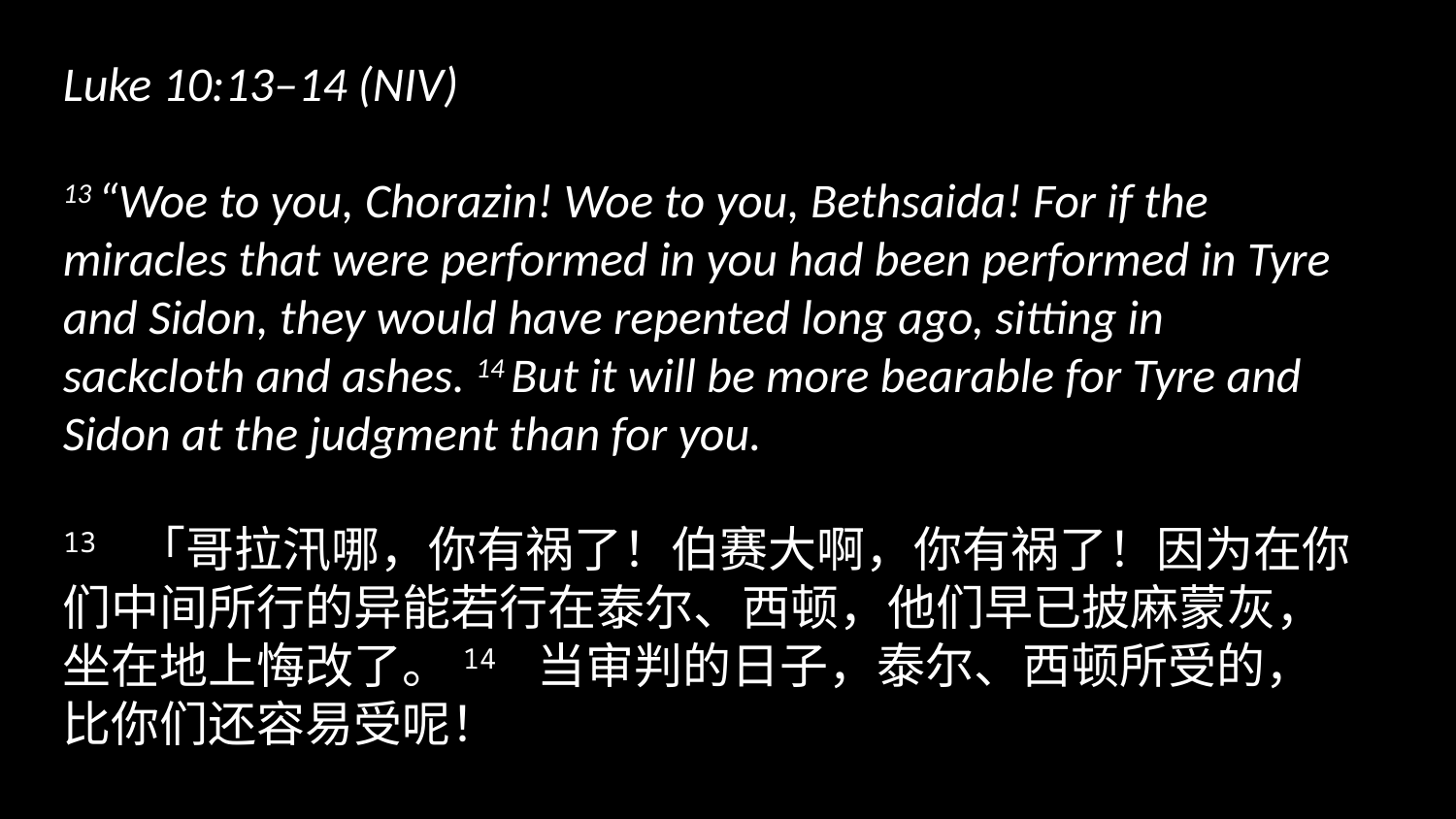

Luke 10:13–14 (NIV)

13 “Woe to you, Chorazin! Woe to you, Bethsaida! For if the miracles that were performed in you had been performed in Tyre and Sidon, they would have repented long ago, sitting in sackcloth and ashes. 14 But it will be more bearable for Tyre and Sidon at the judgment than for you.

13 「哥拉汛哪，你有祸了！伯赛大啊，你有祸了！因为在你们中间所行的异能若行在泰尔、西顿，他们早已披麻蒙灰，坐在地上悔改了。14 当审判的日子，泰尔、西顿所受的，比你们还容易受呢！